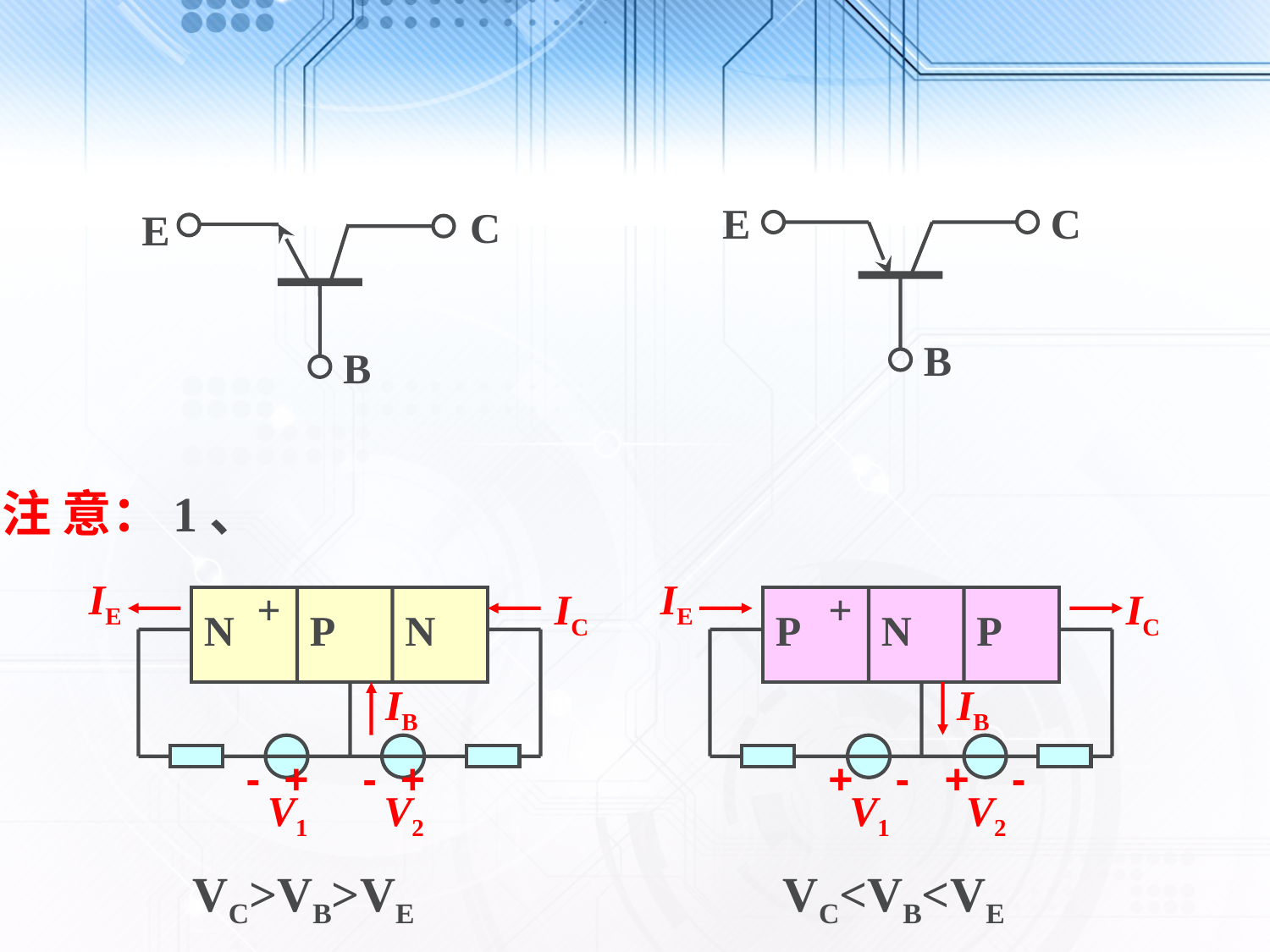

E
C

B

C
E

B

注 意：1、
IE
IE
+

N
P
N
+

P
N
P

-  +
-  +

+    -
+    -

V1
V2
V1
V2
IC
IC

IB
IB

VC>VB>VE
VC<VB<VE